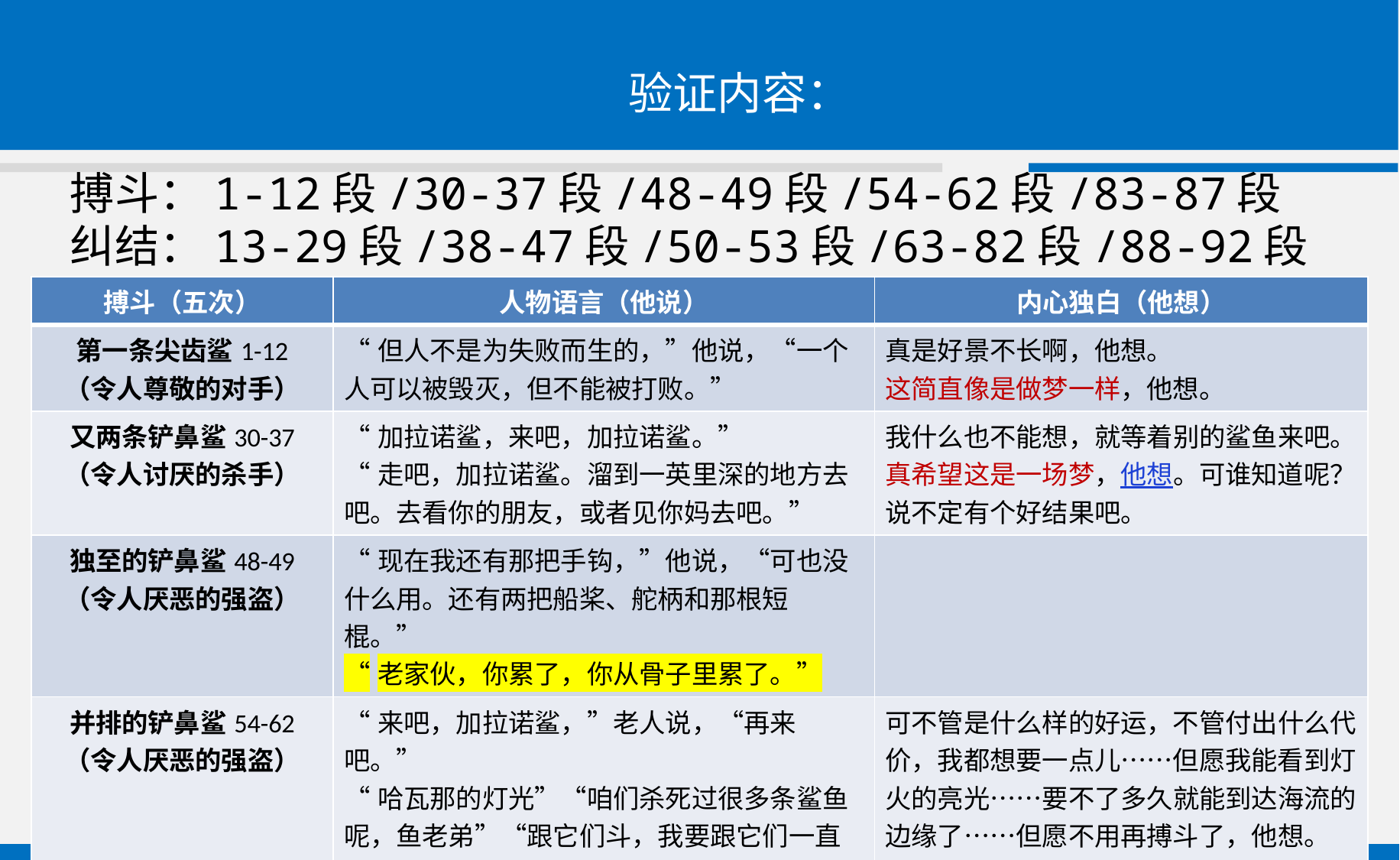

验证内容：
# 搏斗：1-12段/30-37段/48-49段/54-62段/83-87段 纠结：13-29段/38-47段/50-53段/63-82段/88-92段
| 搏斗（五次） | 人物语言（他说） | 内心独白（他想） |
| --- | --- | --- |
| 第一条尖齿鲨1-12 （令人尊敬的对手） | “但人不是为失败而生的，”他说，“一个人可以被毁灭，但不能被打败。” | 真是好景不长啊，他想。 这简直像是做梦一样，他想。 |
| 又两条铲鼻鲨30-37 （令人讨厌的杀手） | “加拉诺鲨，来吧，加拉诺鲨。” “走吧，加拉诺鲨。溜到一英里深的地方去吧。去看你的朋友，或者见你妈去吧。” | 我什么也不能想，就等着别的鲨鱼来吧。真希望这是一场梦，他想。可谁知道呢？说不定有个好结果吧。 |
| 独至的铲鼻鲨48-49 （令人厌恶的强盗） | “现在我还有那把手钩，”他说，“可也没什么用。还有两把船桨、舵柄和那根短棍。” “老家伙，你累了，你从骨子里累了。” |  |
| 并排的铲鼻鲨54-62 （令人厌恶的强盗） | “来吧，加拉诺鲨，”老人说，“再来吧。” “哈瓦那的灯光”“咱们杀死过很多条鲨鱼呢，鱼老弟”“跟它们斗，我要跟它们一直斗到死”“要是有地方卖的话，我倒想买些运气。” | 可不管是什么样的好运，不管付出什么代价，我都想要一点儿……但愿我能看到灯火的亮光……要不了多久就能到达海流的边缘了……但愿不用再搏斗了，他想。 |
| 成群的鲨鱼群83-87 （蚕食大鱼的凶手） | “吃吧，加拉诺鲨，做个梦吧，梦见你杀了一个人。” / “没有什么能把我打垮，”他大声说，“都是因为我出海太远了。” | 船还是好好的，他想。除了船舵，它还算是完好无损。船舵是很容易换的。 |